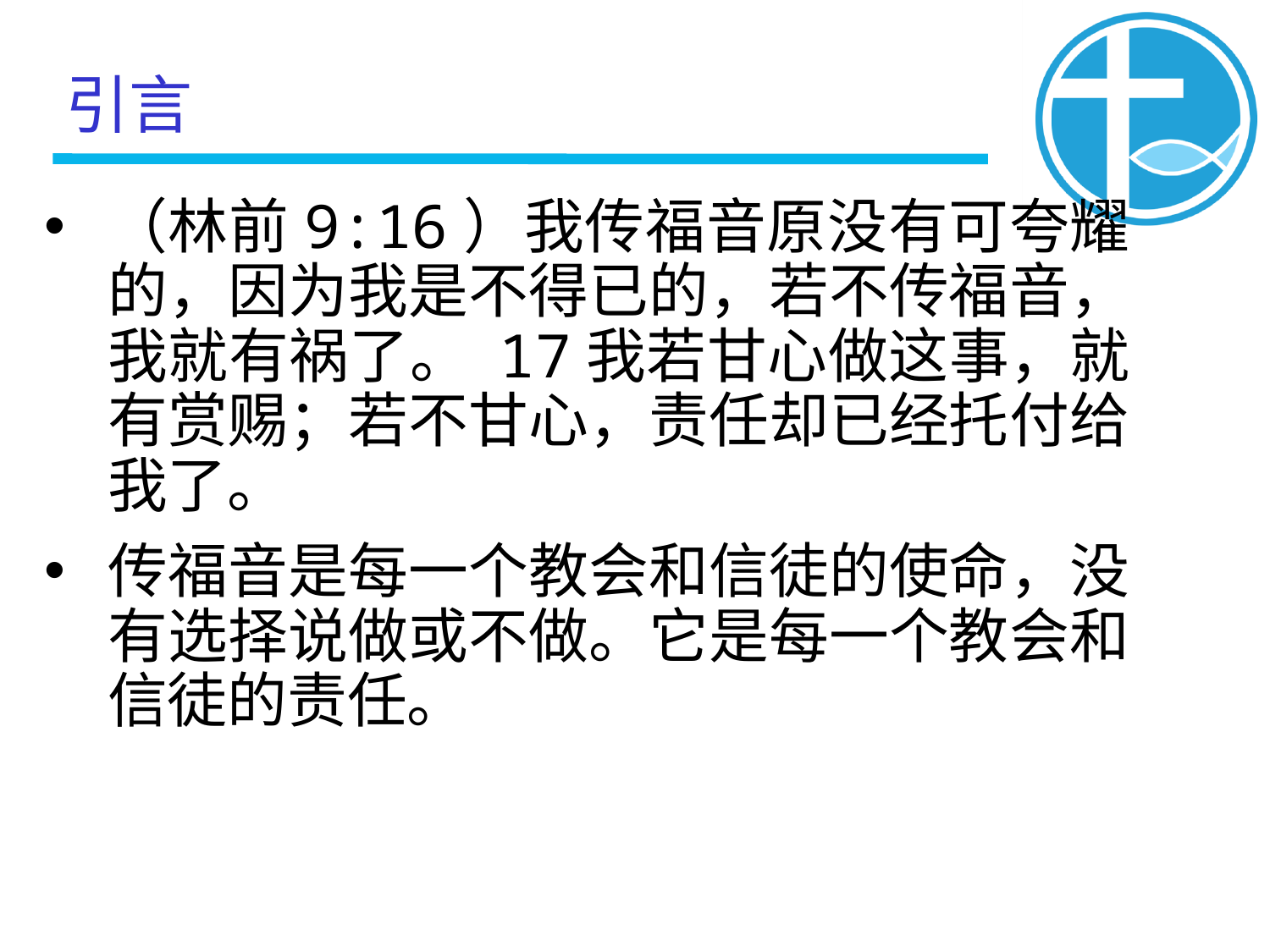

引言
（林前9:16）我传福音原没有可夸耀的，因为我是不得已的，若不传福音，我就有祸了。 17我若甘心做这事，就有赏赐；若不甘心，责任却已经托付给我了。
传福音是每一个教会和信徒的使命，没有选择说做或不做。它是每一个教会和信徒的责任。